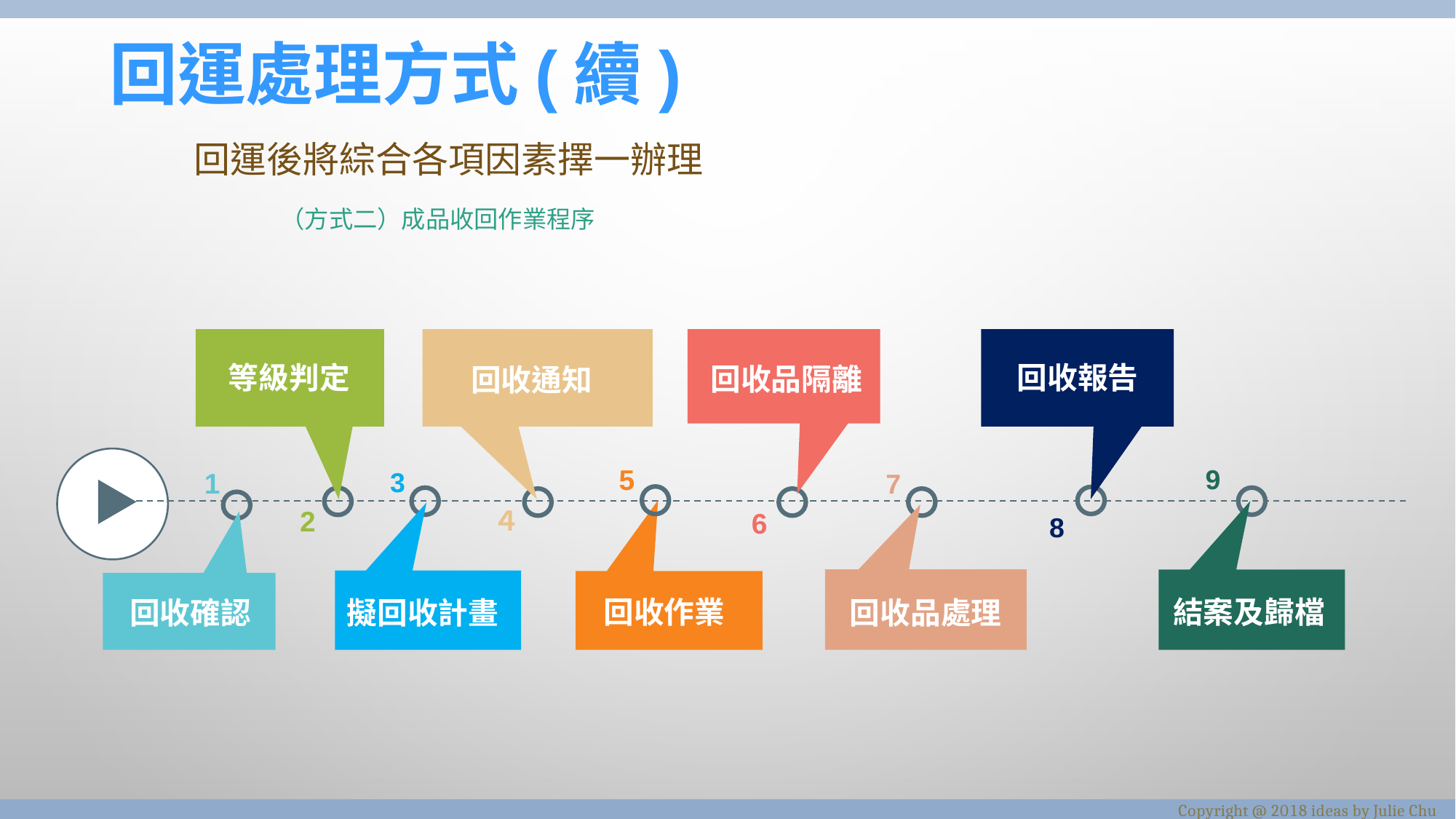

回運處理方式(續)
回運後將綜合各項因素擇一辦理
　　（方式二）成品收回作業程序

等級判定
回收報告
回收品隔離
回收通知

5
9
3
1
7

2
４
6
8

回收作業
結案及歸檔
回收確認
擬回收計畫
回收品處理